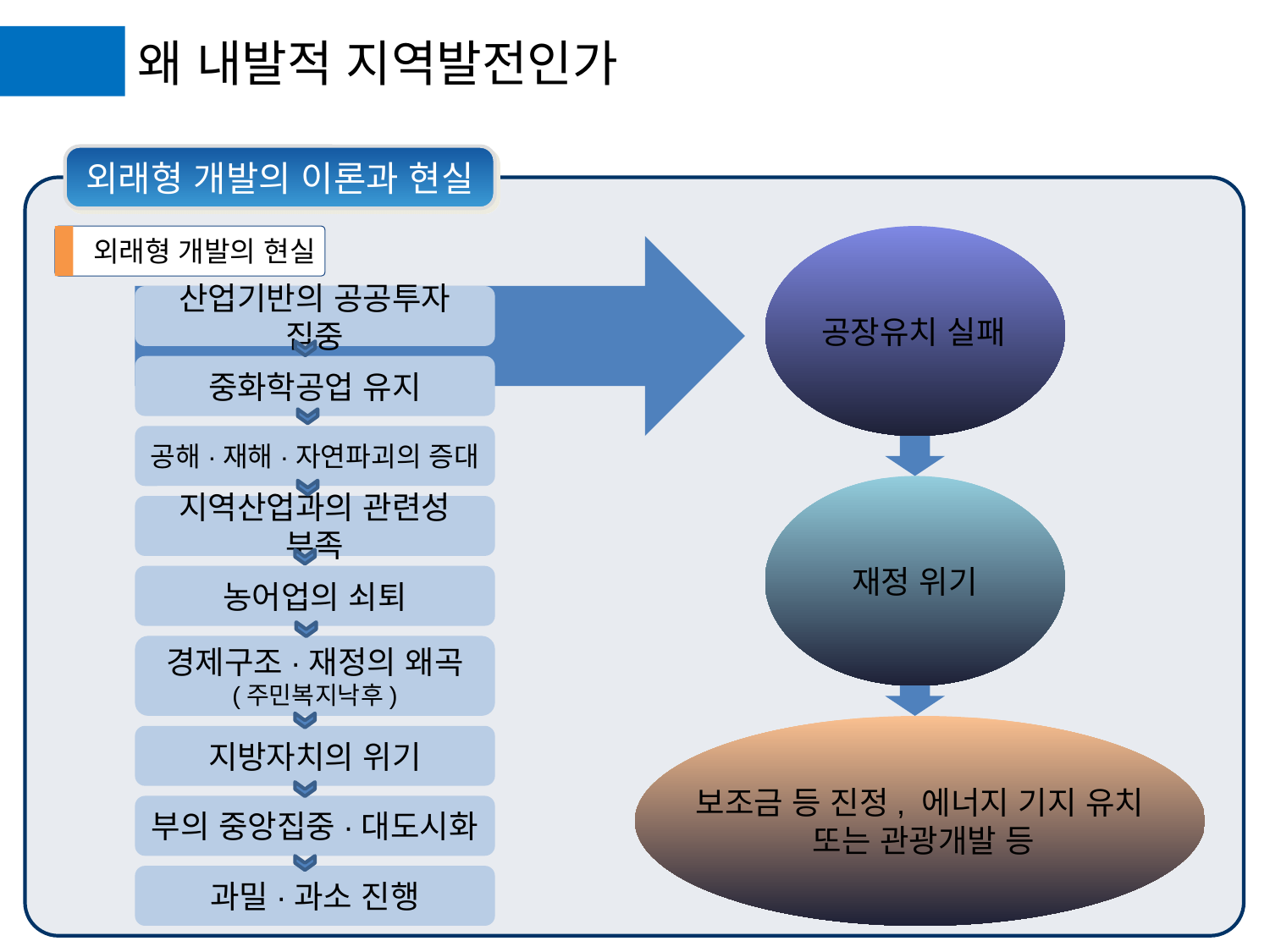

왜 내발적 지역발전인가
외래형 개발의 이론과 현실

외래형 개발의 현실

공장유치 실패

산업기반의 공공투자 집중

중화학공업 유지

공해·재해·자연파괴의 증대

지역산업과의 관련성 부족

농어업의 쇠퇴

경제구조·재정의 왜곡
(주민복지낙후)

지방자치의 위기

부의 중앙집중·대도시화

과밀·과소 진행

재정 위기

보조금 등 진정, 에너지 기지 유치
 또는 관광개발 등